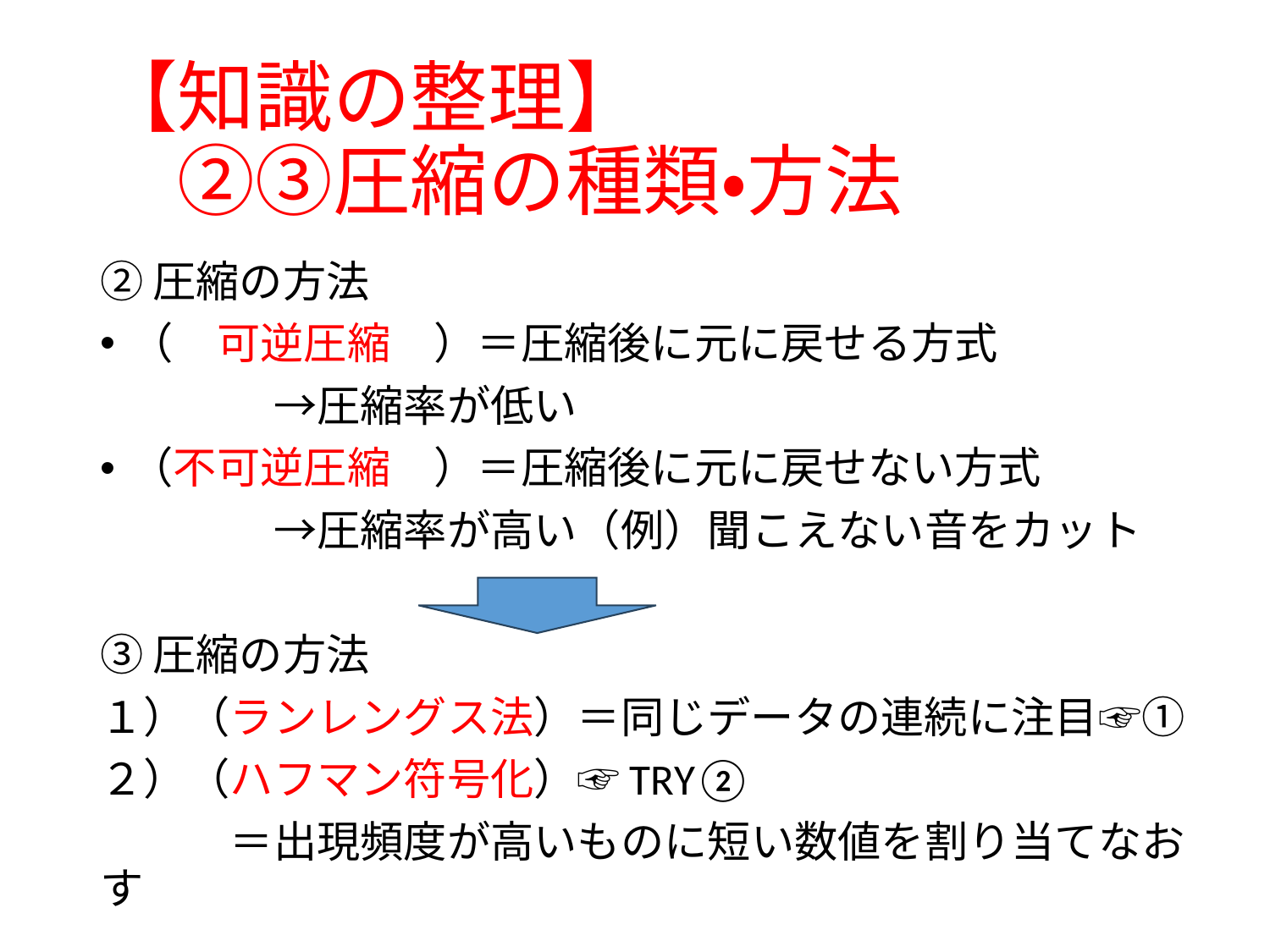

# 【知識の整理】 　②③圧縮の種類・方法
②圧縮の方法
（　可逆圧縮　）＝圧縮後に元に戻せる方式
　　　　→圧縮率が低い
（不可逆圧縮　）＝圧縮後に元に戻せない方式
　　　　→圧縮率が高い（例）聞こえない音をカット

③圧縮の方法
１）（ランレングス法）＝同じデータの連続に注目☞①
２）（ハフマン符号化）☞TRY②
　　　＝出現頻度が高いものに短い数値を割り当てなおす